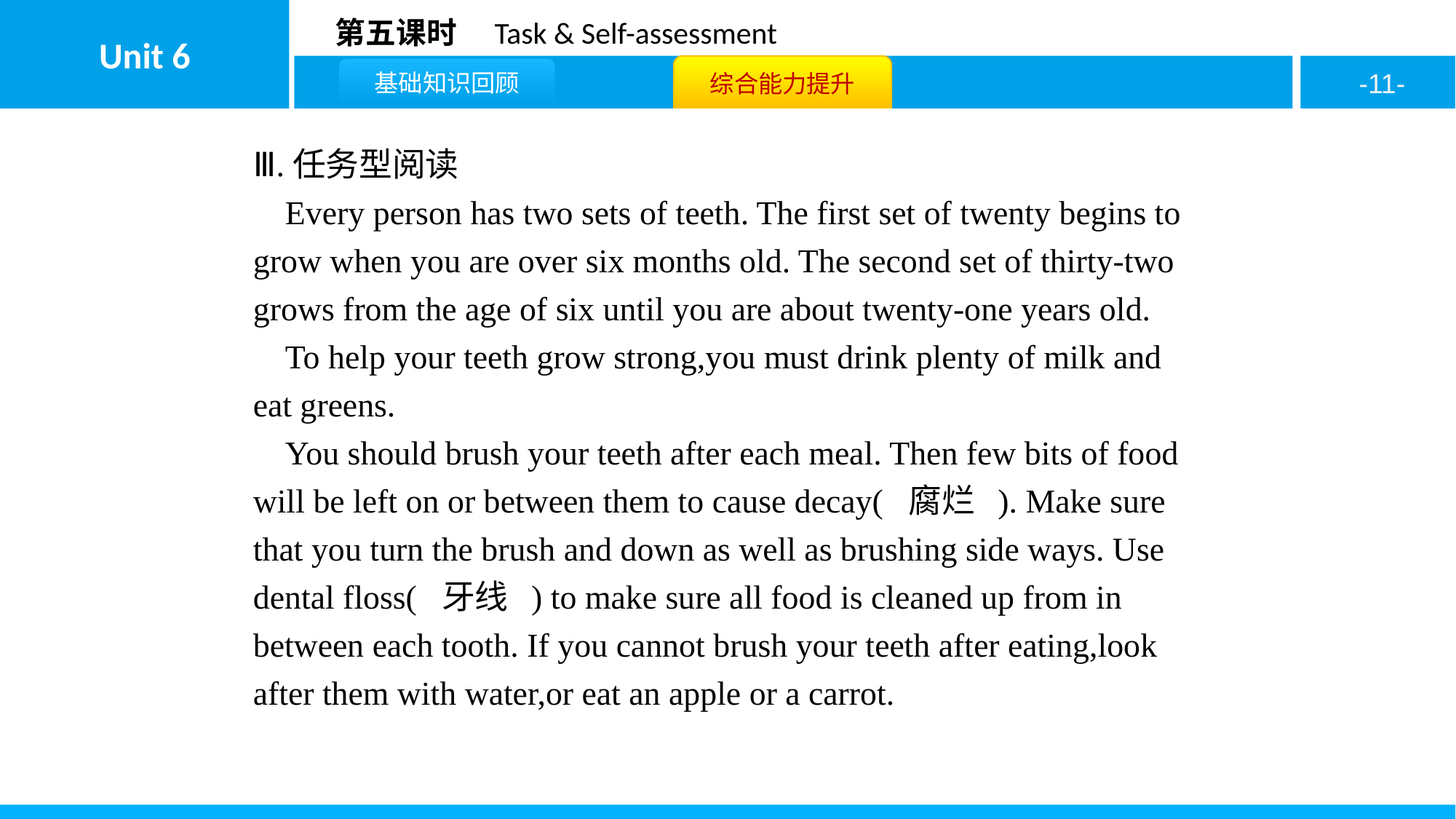

Ⅲ.任务型阅读
Every person has two sets of teeth. The first set of twenty begins to grow when you are over six months old. The second set of thirty-two grows from the age of six until you are about twenty-one years old.
To help your teeth grow strong,you must drink plenty of milk and eat greens.
You should brush your teeth after each meal. Then few bits of food will be left on or between them to cause decay(  腐烂  ). Make sure that you turn the brush and down as well as brushing side ways. Use dental floss(  牙线  ) to make sure all food is cleaned up from in between each tooth. If you cannot brush your teeth after eating,look after them with water,or eat an apple or a carrot.